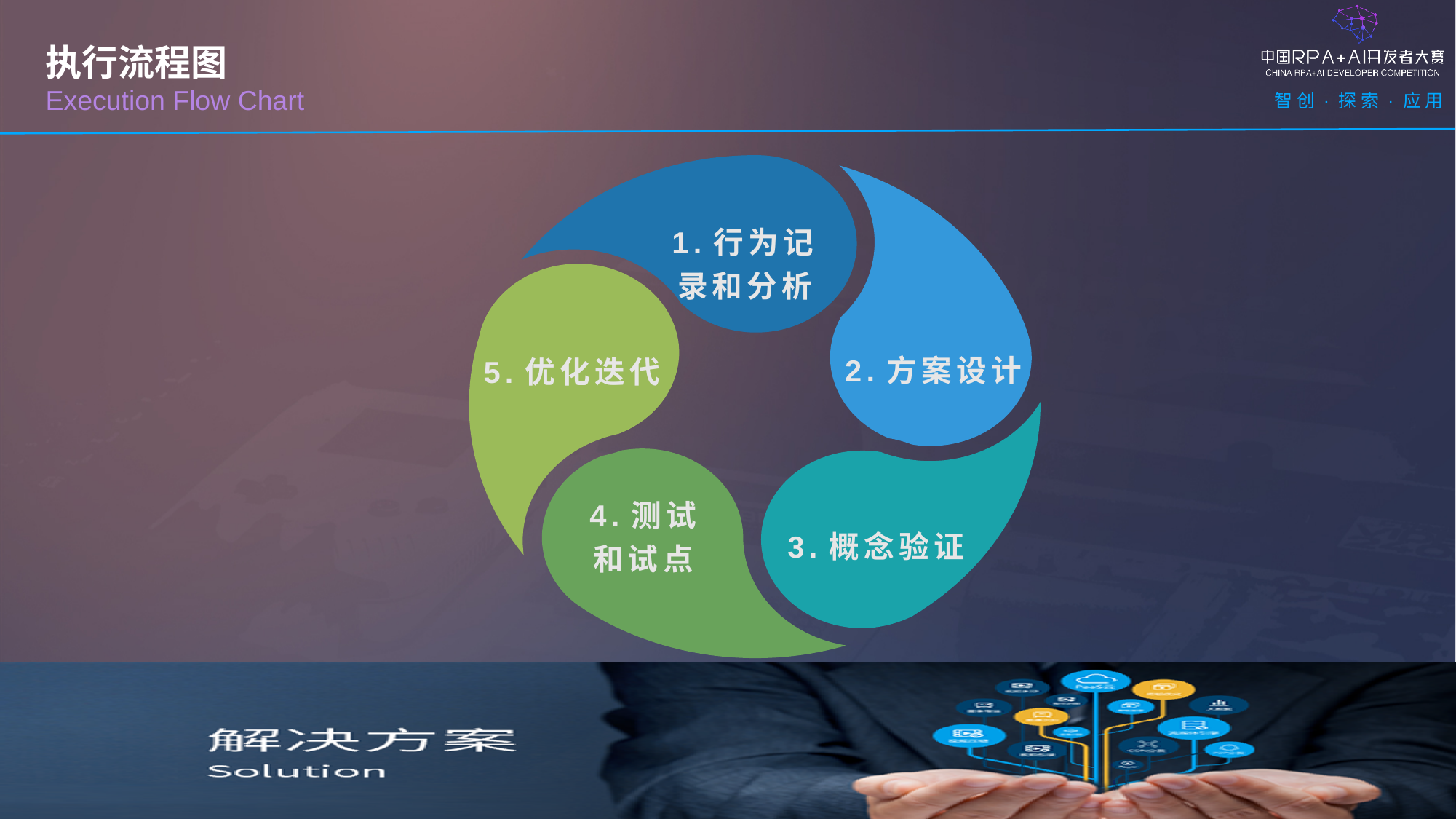

执行流程图
Execution Flow Chart

1.行为记录和分析

2.方案设计
5.优化迭代

4.测试
和试点
3.概念验证